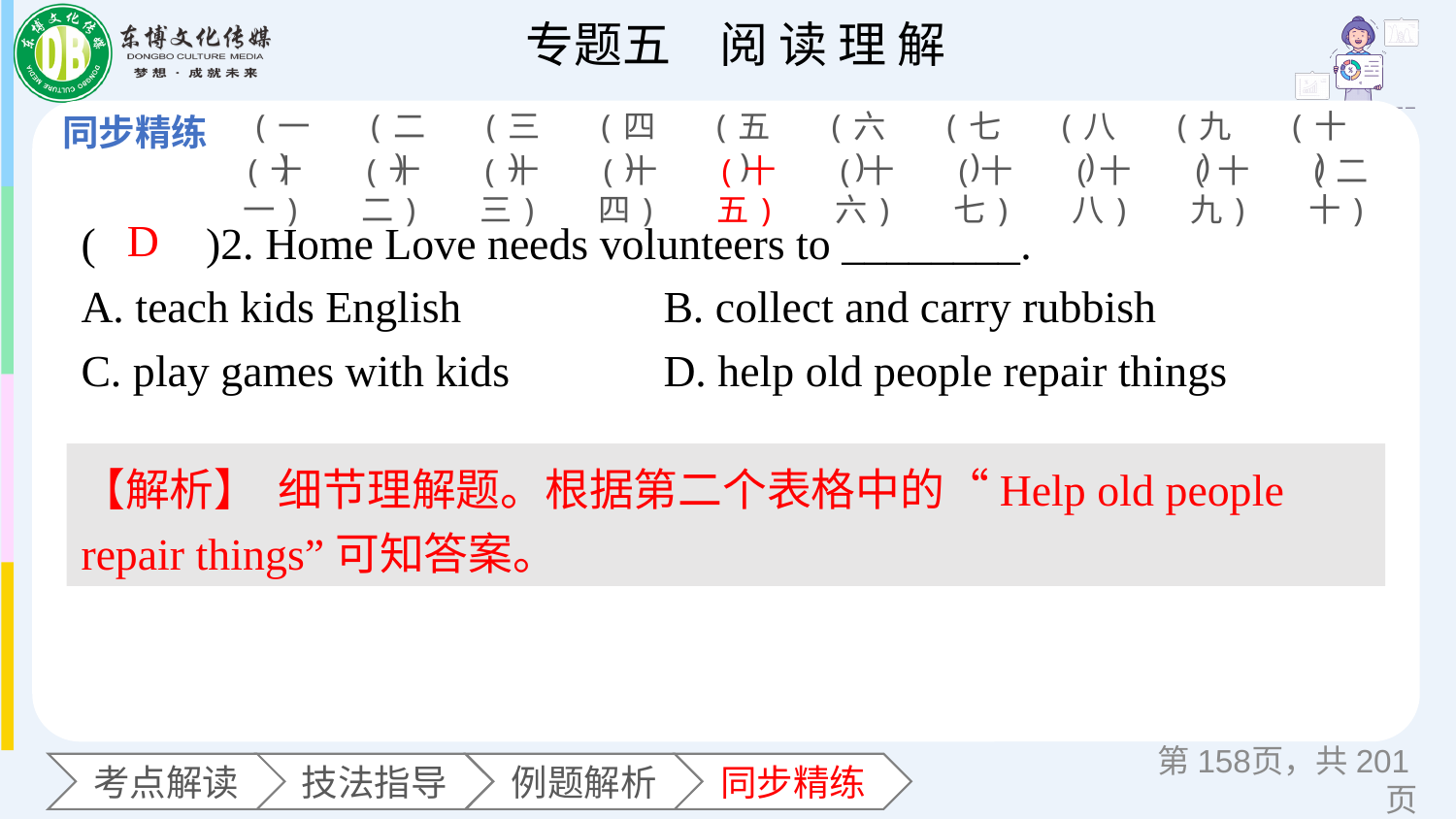

(一)
(二)
(三)
(四)
(五)
(六)
(七)
(八)
(九)
(十)
(十一)
(十二)
(十三)
(十四)
(十五)
(十六)
(十七)
(十八)
(十九)
(二十)
(　　)2. Home Love needs volunteers to ________.
A. teach kids English    		B. collect and carry rubbish
C. play games with kids    	D. help old people repair things
D
【解析】  细节理解题。根据第二个表格中的“Help old people repair things”可知答案。
第158页，共201页